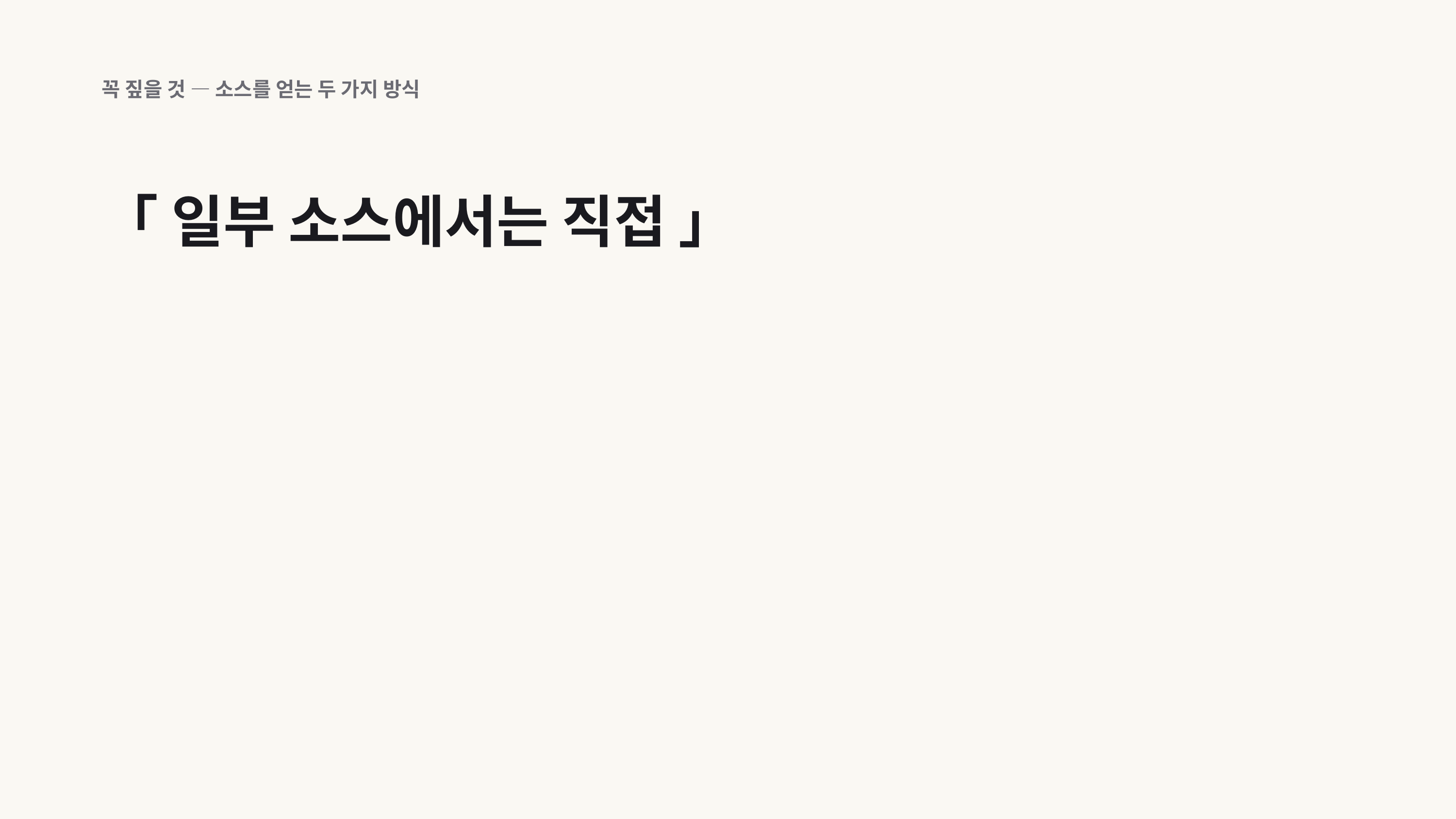

꼭 짚을 것 — 소스를 얻는 두 가지 방식
「 일부 소스에서는 직접 」